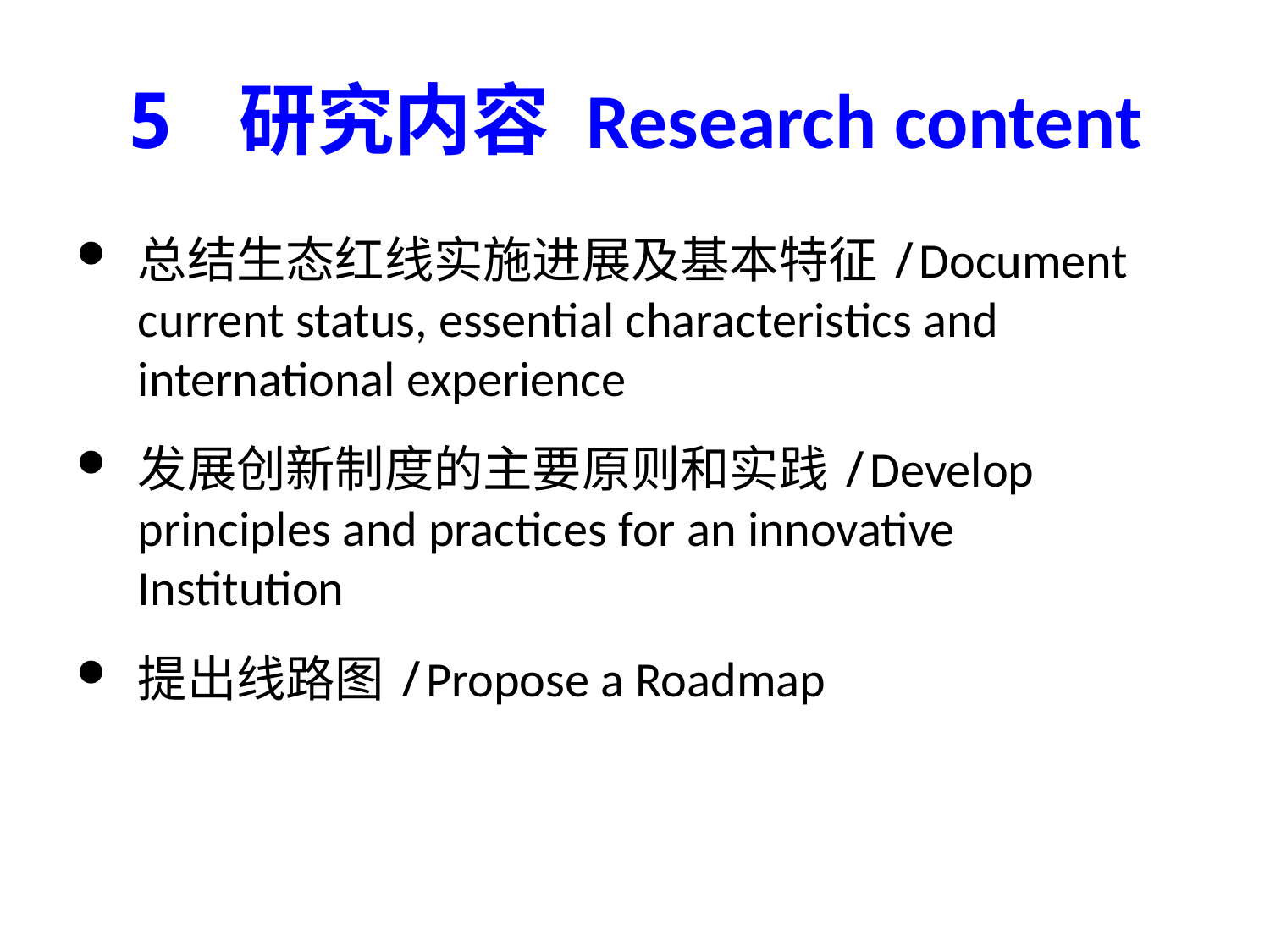

# 5 研究内容 Research content
总结生态红线实施进展及基本特征/Document current status, essential characteristics and international experience
发展创新制度的主要原则和实践/Develop principles and practices for an innovative Institution
提出线路图/Propose a Roadmap